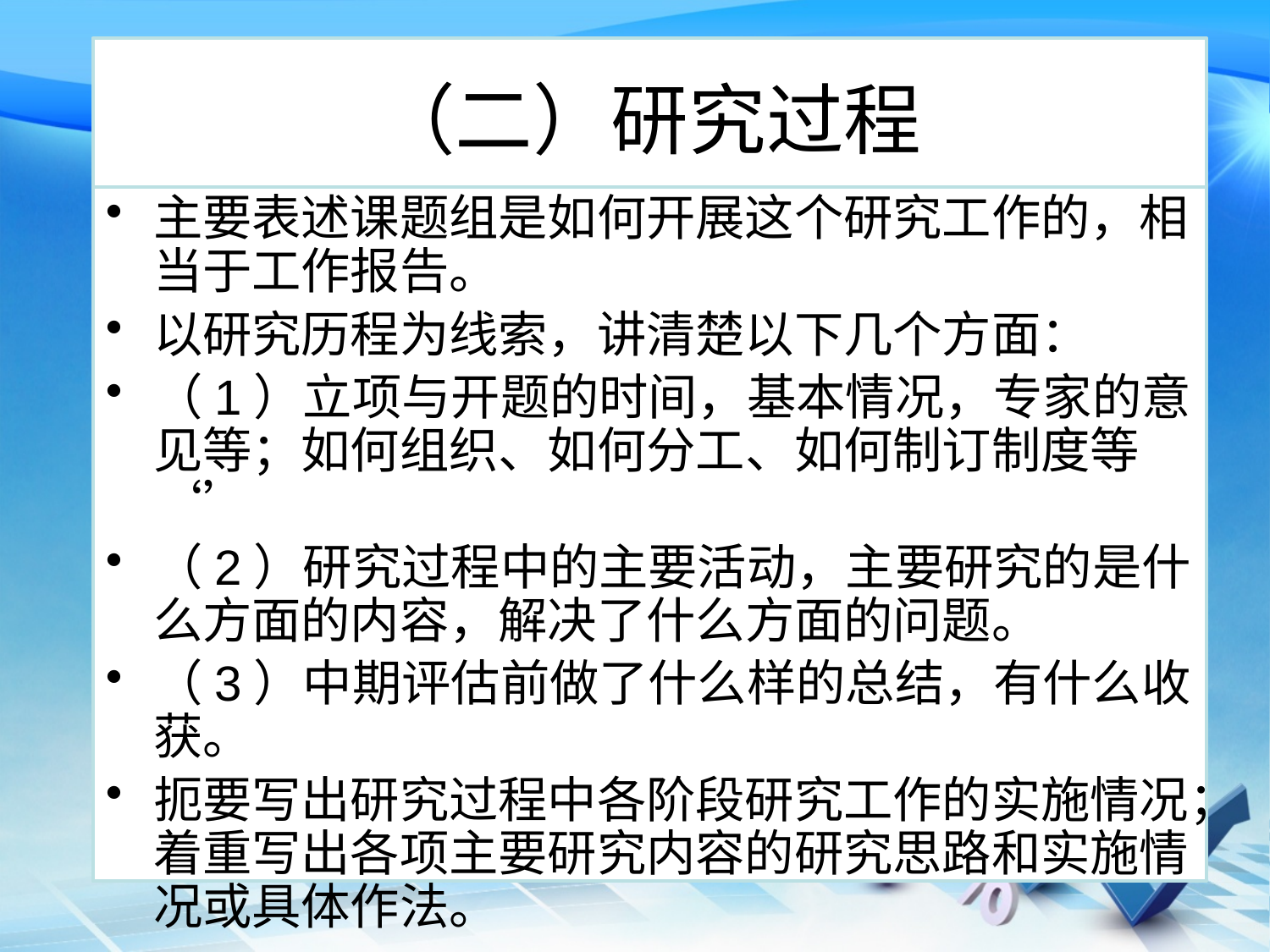

# （二）研究过程
主要表述课题组是如何开展这个研究工作的，相当于工作报告。
以研究历程为线索，讲清楚以下几个方面：
（1）立项与开题的时间，基本情况，专家的意见等；如何组织、如何分工、如何制订制度等‘’
（2）研究过程中的主要活动，主要研究的是什么方面的内容，解决了什么方面的问题。
（3）中期评估前做了什么样的总结，有什么收获。
扼要写出研究过程中各阶段研究工作的实施情况；着重写出各项主要研究内容的研究思路和实施情况或具体作法。
50